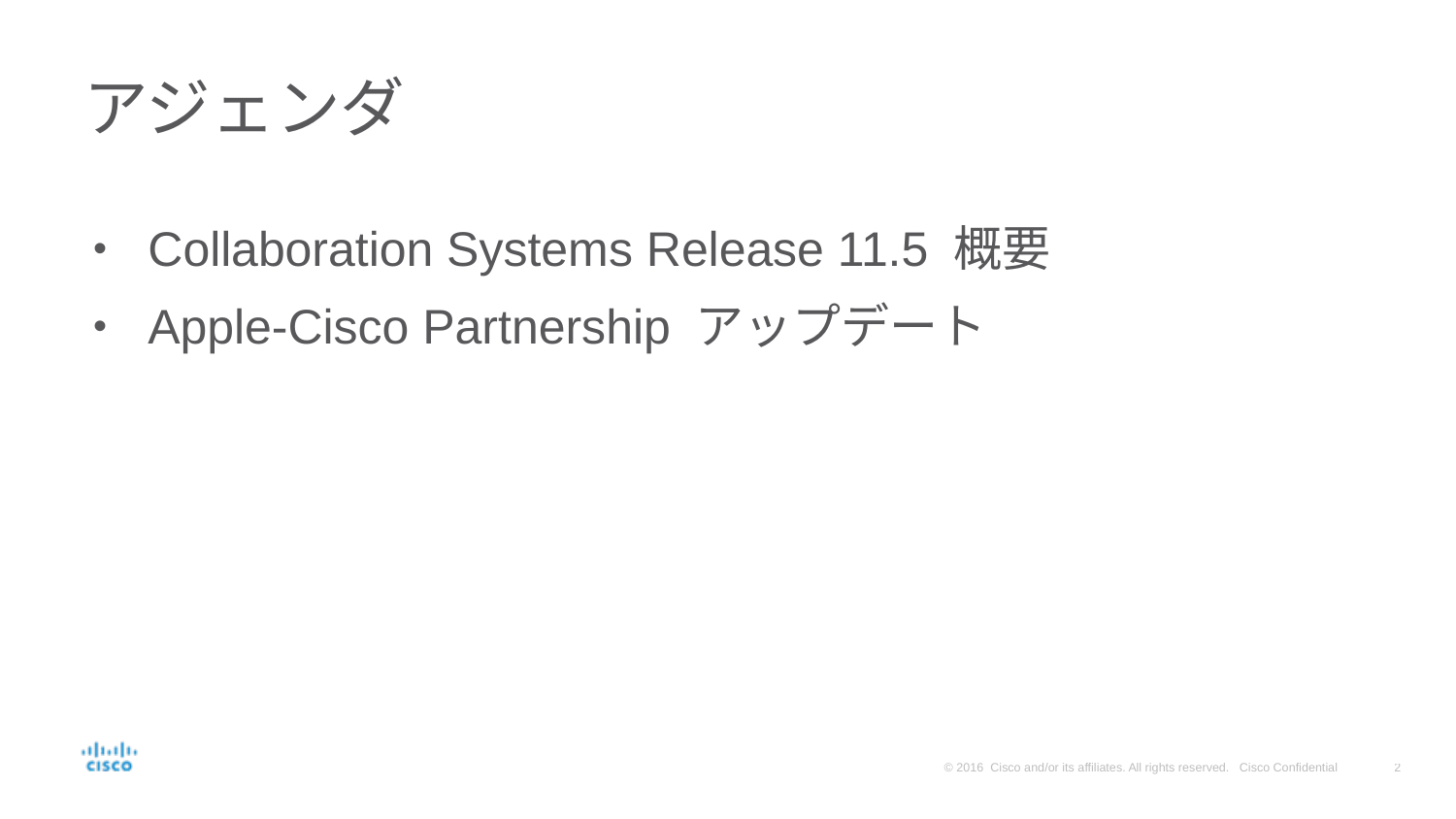

# アジェンダ
Collaboration Systems Release 11.5 概要
Apple-Cisco Partnership アップデート